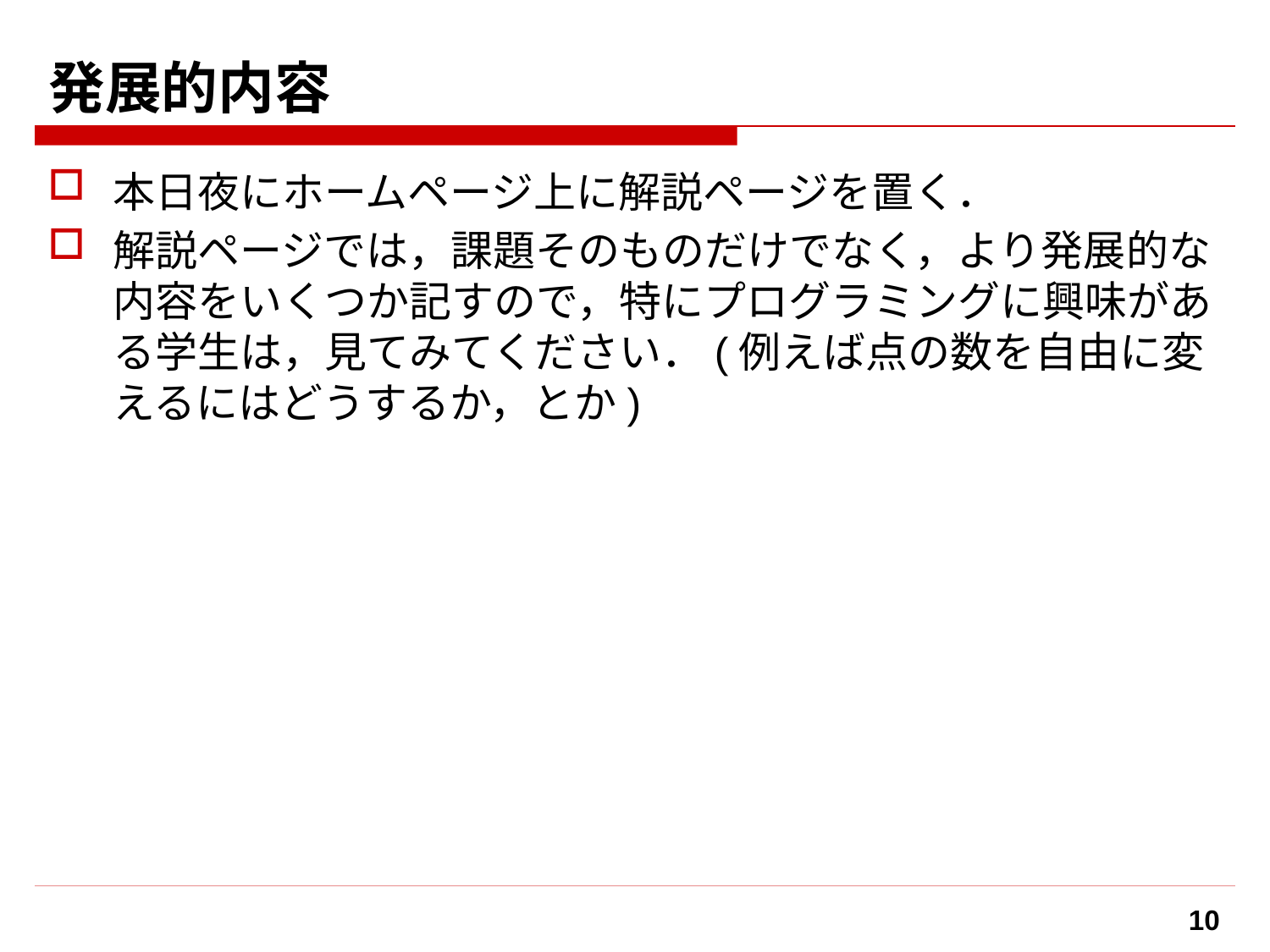

# 発展的内容
本日夜にホームページ上に解説ページを置く．
解説ページでは，課題そのものだけでなく，より発展的な内容をいくつか記すので，特にプログラミングに興味がある学生は，見てみてください．(例えば点の数を自由に変えるにはどうするか，とか)
10